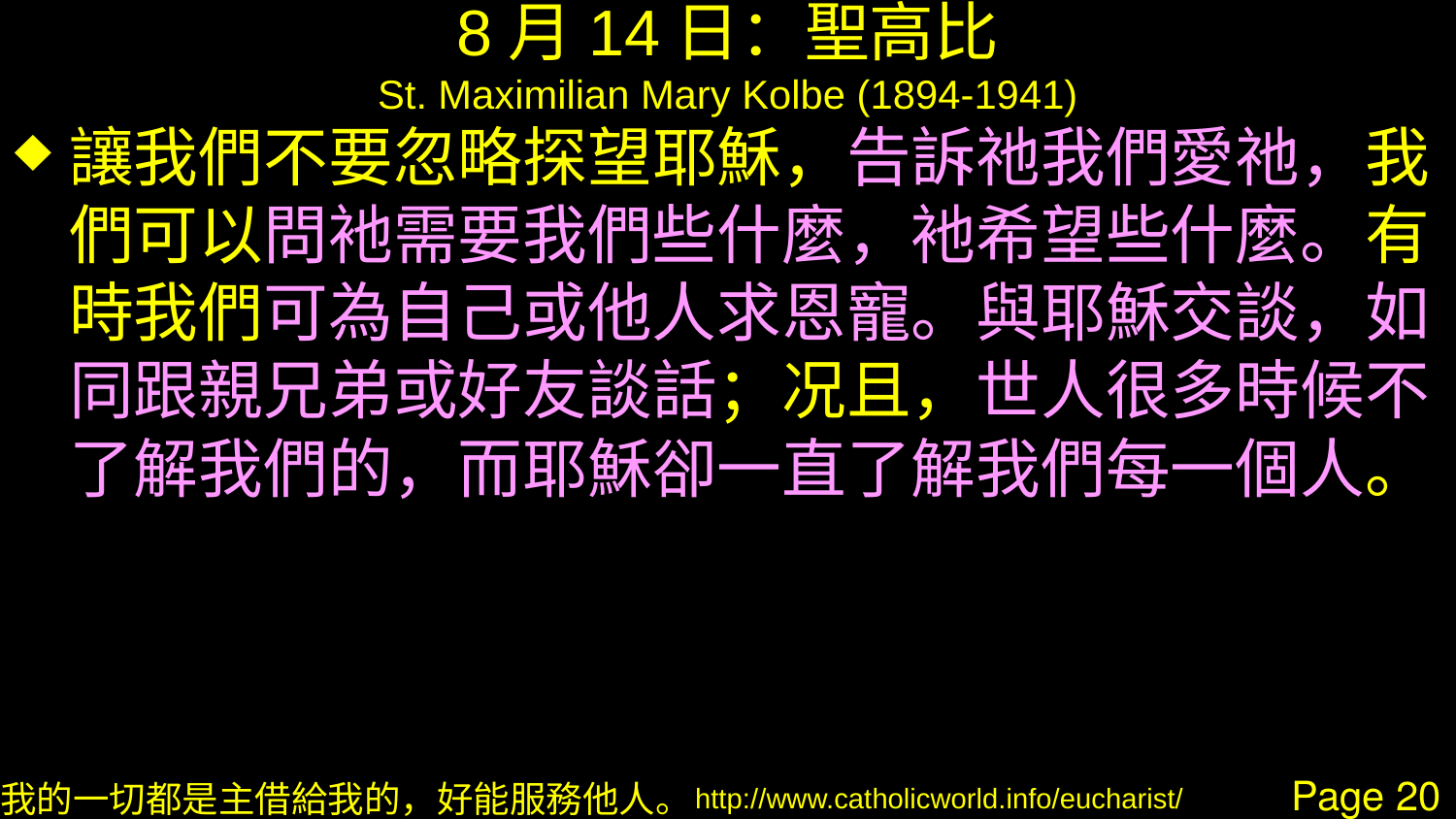

# 8月14日：聖高比 St. Maximilian Mary Kolbe (1894-1941)
讓我們不要忽略探望耶穌，告訴祂我們愛祂，我們可以問衪需要我們些什麼，衪希望些什麼。有時我們可為自己或他人求恩寵。與耶穌交談，如同跟親兄弟或好友談話；况且，世人很多時候不了解我們的，而耶穌卻一直了解我們每一個人。